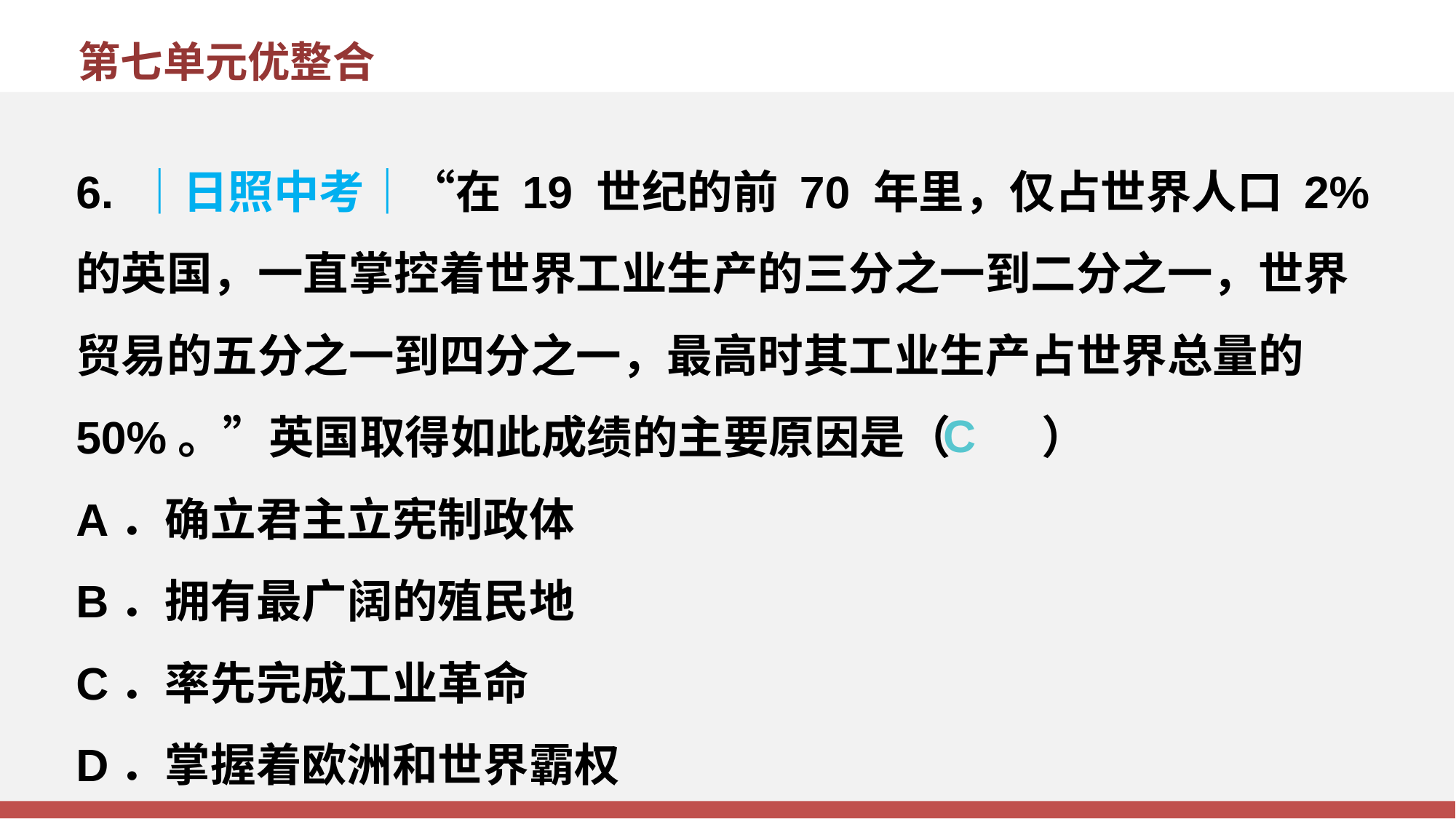

第七单元优整合

6. ｜日照中考｜“在 19 世纪的前 70 年里，仅占世界人口 2% 的英国，一直掌控着世界工业生产的三分之一到二分之一，世界贸易的五分之一到四分之一，最高时其工业生产占世界总量的 50%。”英国取得如此成绩的主要原因是（　　）
A．确立君主立宪制政体
B．拥有最广阔的殖民地
C．率先完成工业革命
D．掌握着欧洲和世界霸权
C